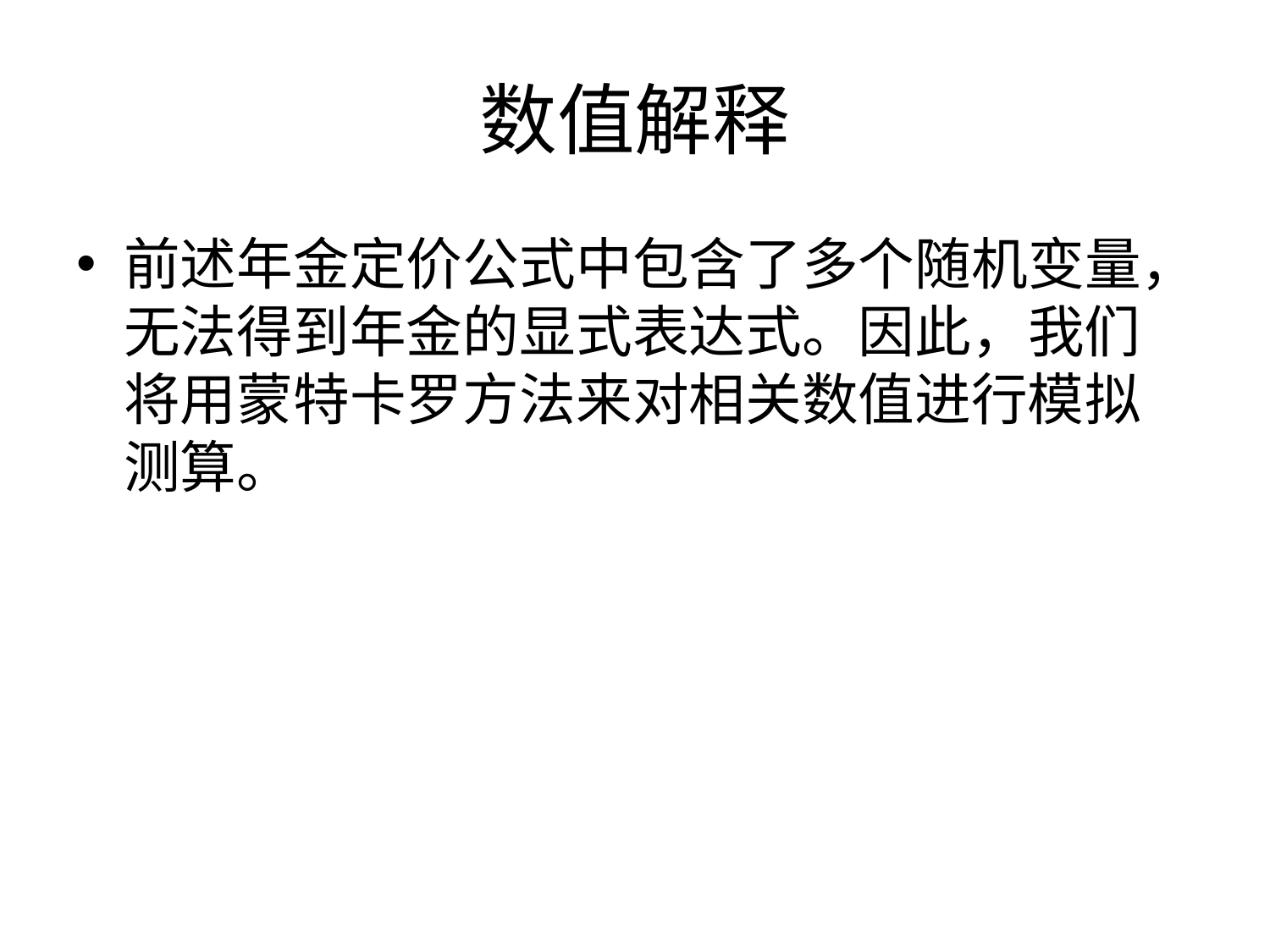

# 数值解释
前述年金定价公式中包含了多个随机变量，无法得到年金的显式表达式。因此，我们将用蒙特卡罗方法来对相关数值进行模拟测算。